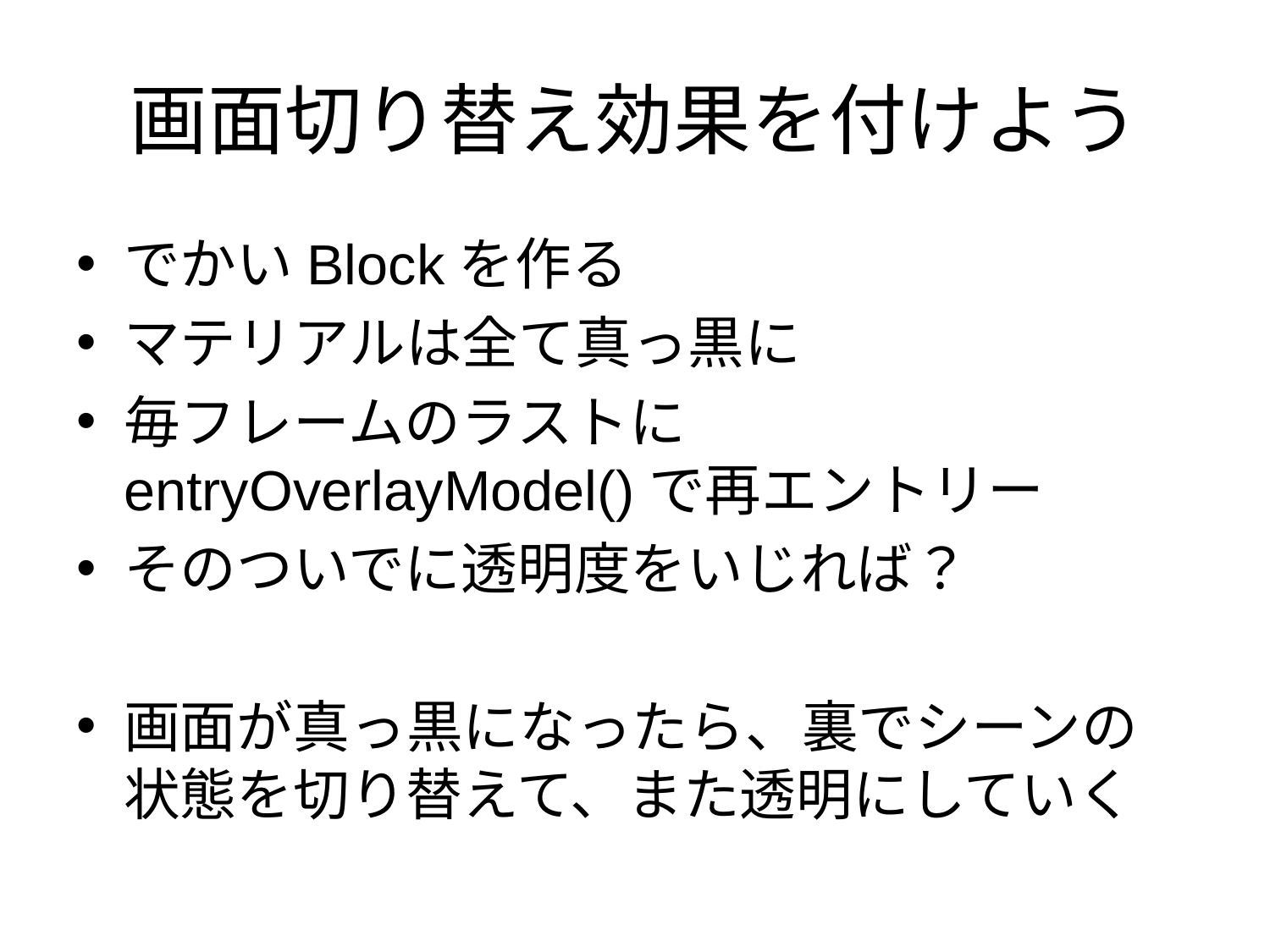

# 画面切り替え効果を付けよう
でかいBlockを作る
マテリアルは全て真っ黒に
毎フレームのラストにentryOverlayModel()で再エントリー
そのついでに透明度をいじれば？

画面が真っ黒になったら、裏でシーンの状態を切り替えて、また透明にしていく